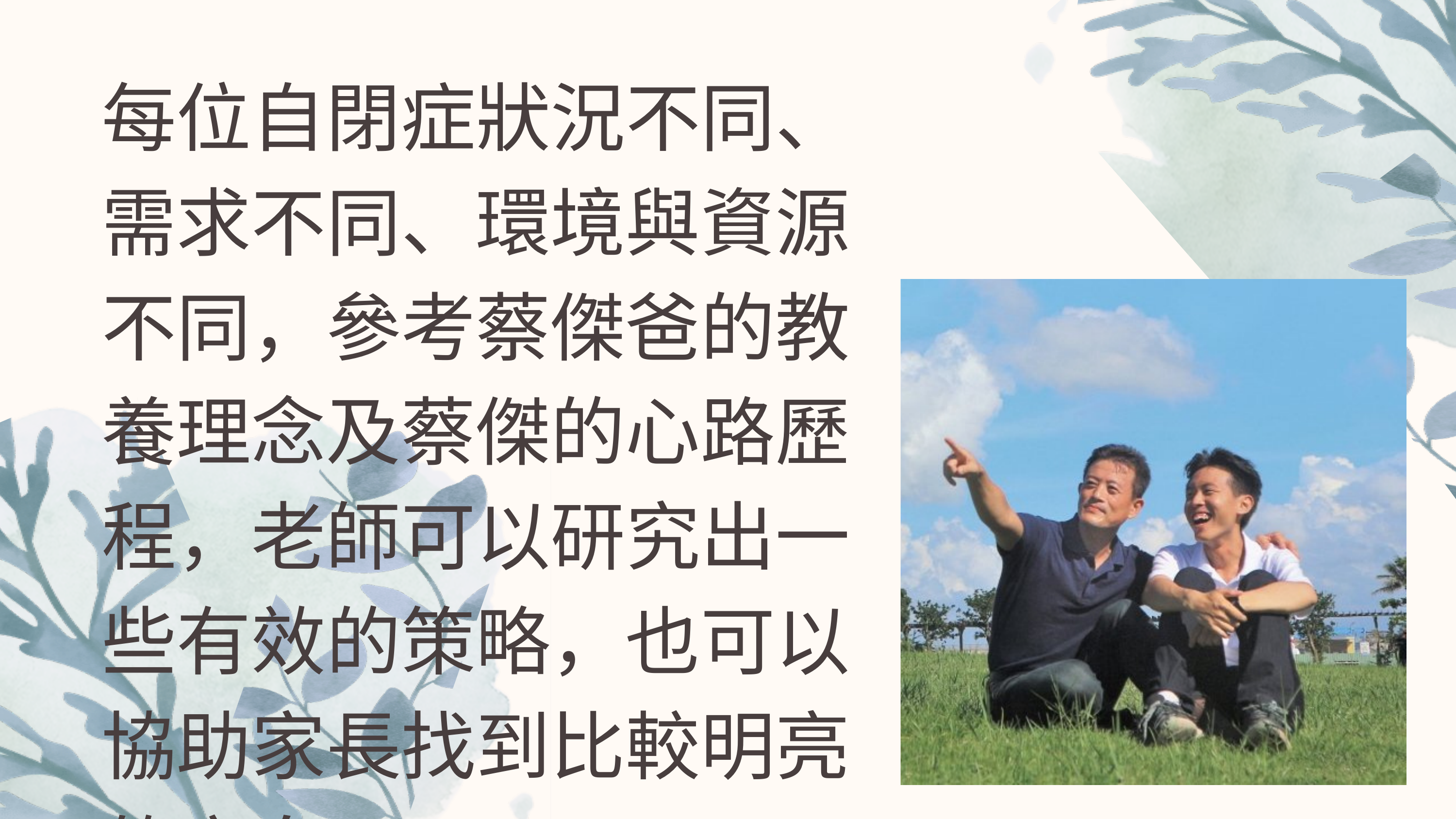

每位自閉症狀況不同、需求不同、環境與資源不同，參考蔡傑爸的教養理念及蔡傑的心路歷程，老師可以研究出一些有效的策略，也可以協助家長找到比較明亮的方向。